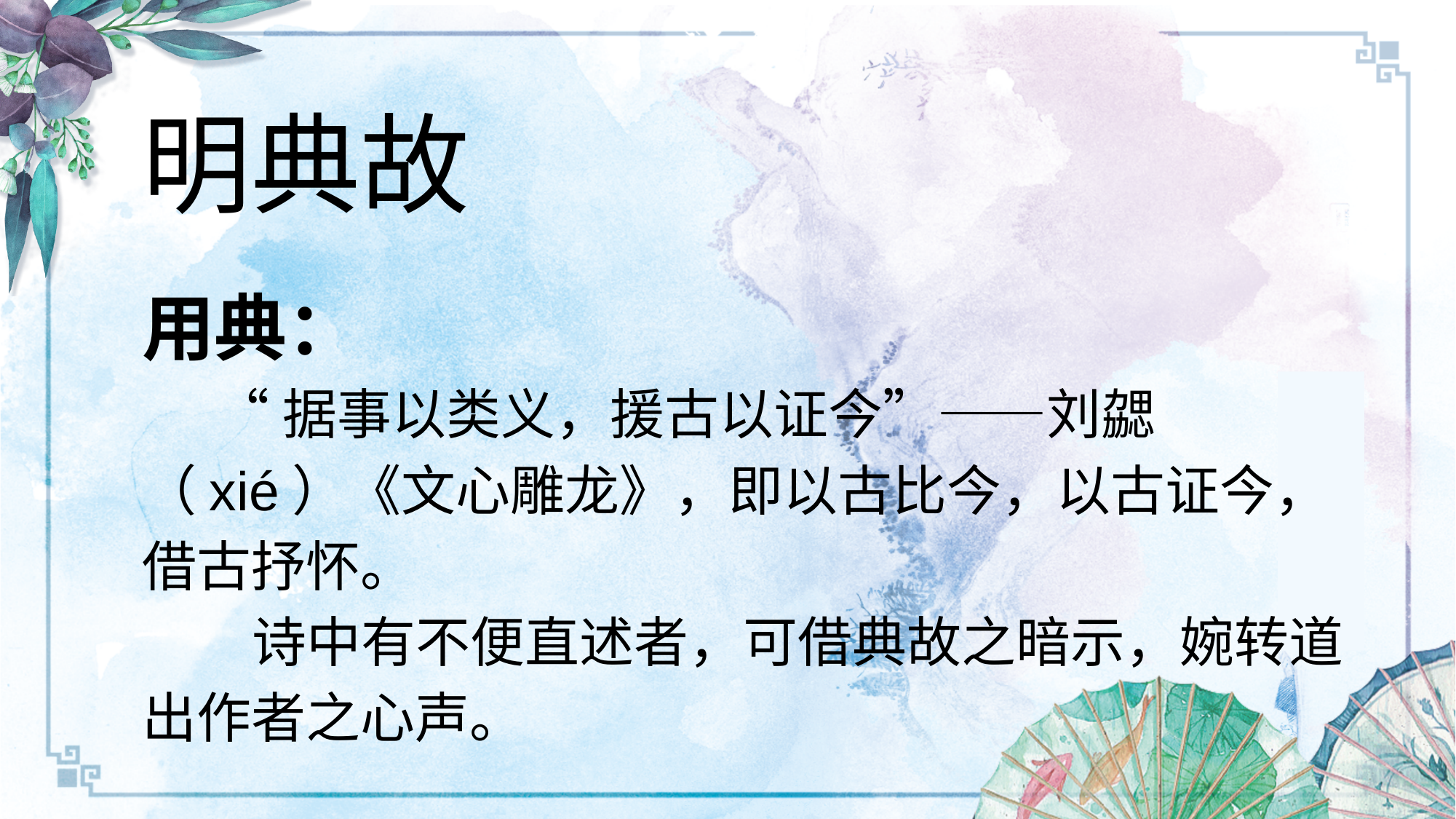

明典故
用典：
      “据事以类义，援古以证今”——刘勰（xié）《文心雕龙》，即以古比今，以古证今，借古抒怀。
        诗中有不便直述者，可借典故之暗示，婉转道出作者之心声。